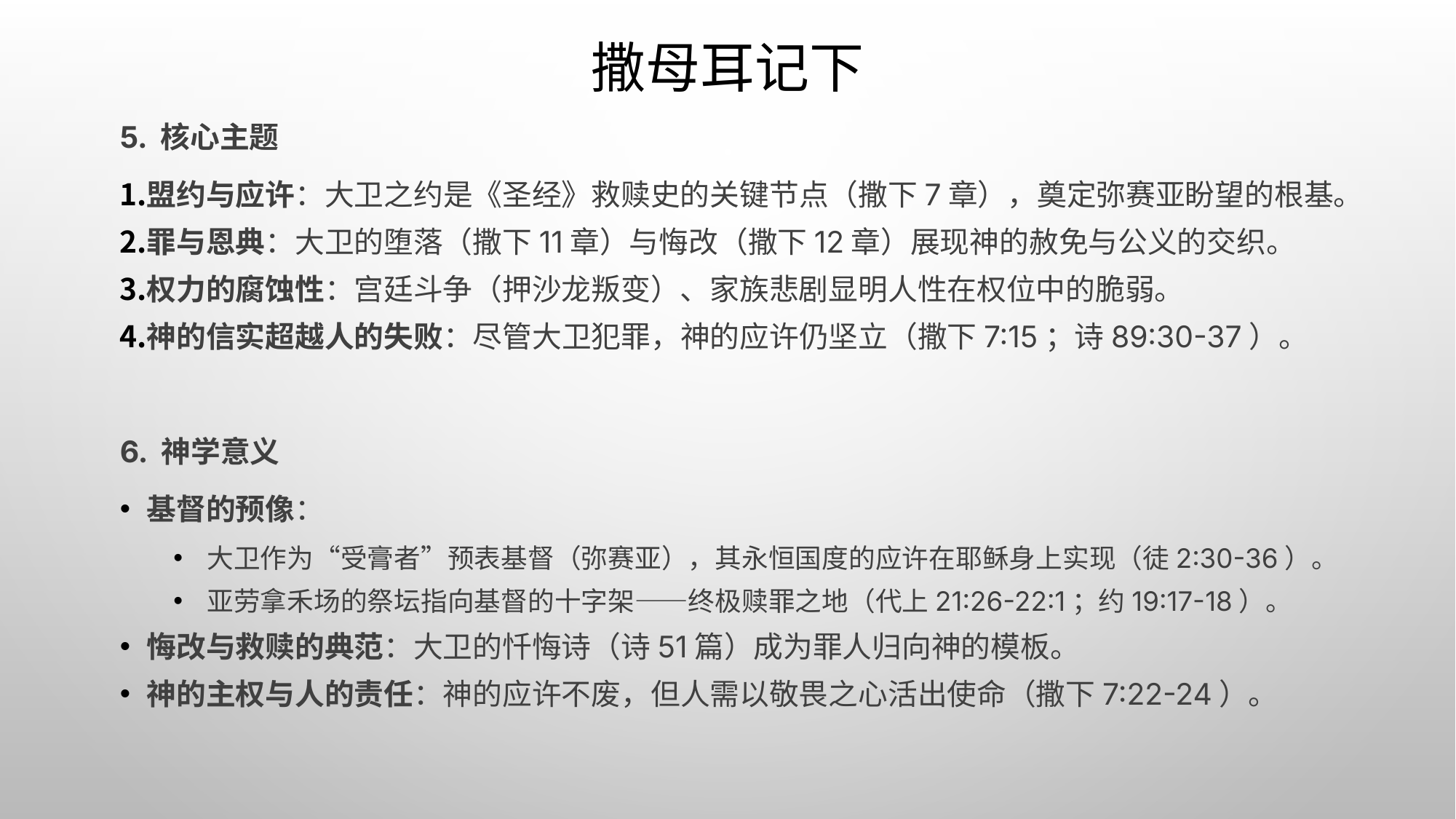

# 撒母耳记下
5. 核心主题
盟约与应许：大卫之约是《圣经》救赎史的关键节点（撒下7章），奠定弥赛亚盼望的根基。
罪与恩典：大卫的堕落（撒下11章）与悔改（撒下12章）展现神的赦免与公义的交织。
权力的腐蚀性：宫廷斗争（押沙龙叛变）、家族悲剧显明人性在权位中的脆弱。
神的信实超越人的失败：尽管大卫犯罪，神的应许仍坚立（撒下7:15；诗89:30-37）。

6. 神学意义
基督的预像：
大卫作为“受膏者”预表基督（弥赛亚），其永恒国度的应许在耶稣身上实现（徒2:30-36）。
亚劳拿禾场的祭坛指向基督的十字架——终极赎罪之地（代上21:26-22:1；约19:17-18）。
悔改与救赎的典范：大卫的忏悔诗（诗51篇）成为罪人归向神的模板。
神的主权与人的责任：神的应许不废，但人需以敬畏之心活出使命（撒下7:22-24）。